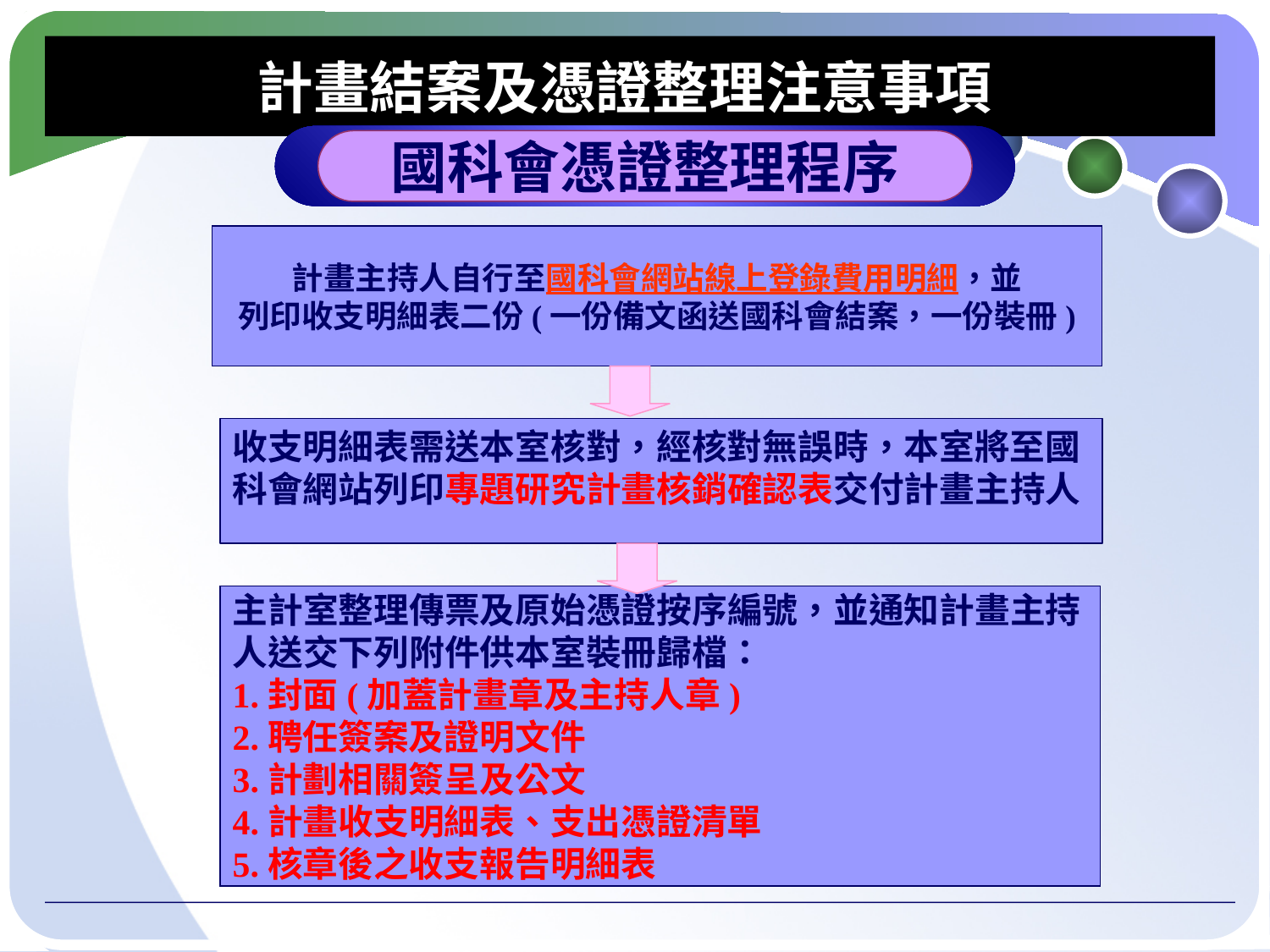

計畫結案及憑證整理注意事項

國科會憑證整理程序
計畫主持人自行至國科會網站線上登錄費用明細，並
列印收支明細表二份(一份備文函送國科會結案，一份裝冊)

收支明細表需送本室核對，經核對無誤時，本室將至國科會網站列印專題研究計畫核銷確認表交付計畫主持人

主計室整理傳票及原始憑證按序編號，並通知計畫主持
人送交下列附件供本室裝冊歸檔：
1.封面(加蓋計畫章及主持人章)
2.聘任簽案及證明文件
3.計劃相關簽呈及公文
4.計畫收支明細表、支出憑證清單
5.核章後之收支報告明細表